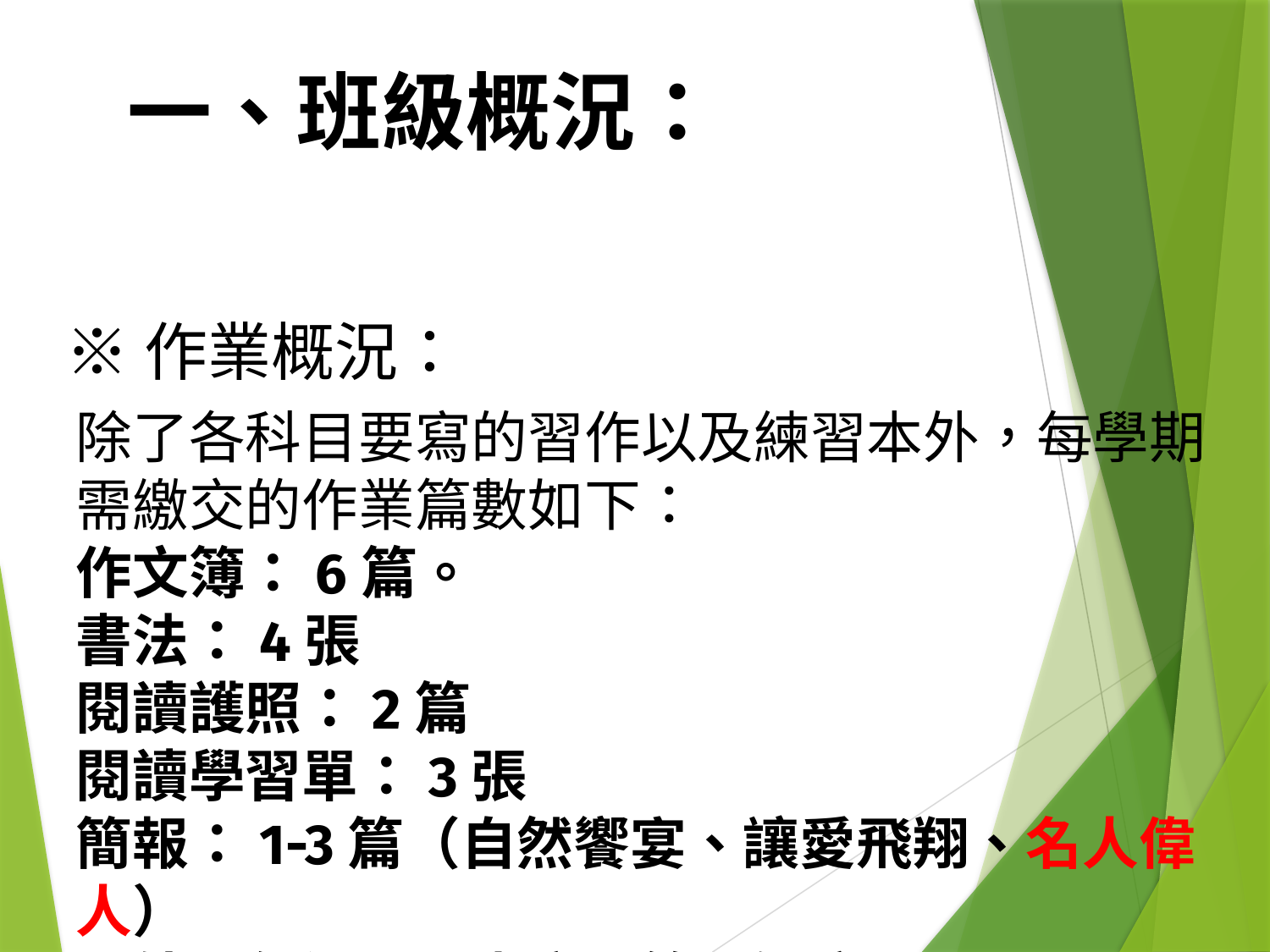

一、班級概況：
※作業概況：
除了各科目要寫的習作以及練習本外，每學期需繳交的作業篇數如下：
作文簿：6篇。
書法：4張
閱讀護照：2篇
閱讀學習單：3張
簡報：1-3篇（自然饗宴、讓愛飛翔、名人偉人）
另外，每週需至少寫2篇小短文。